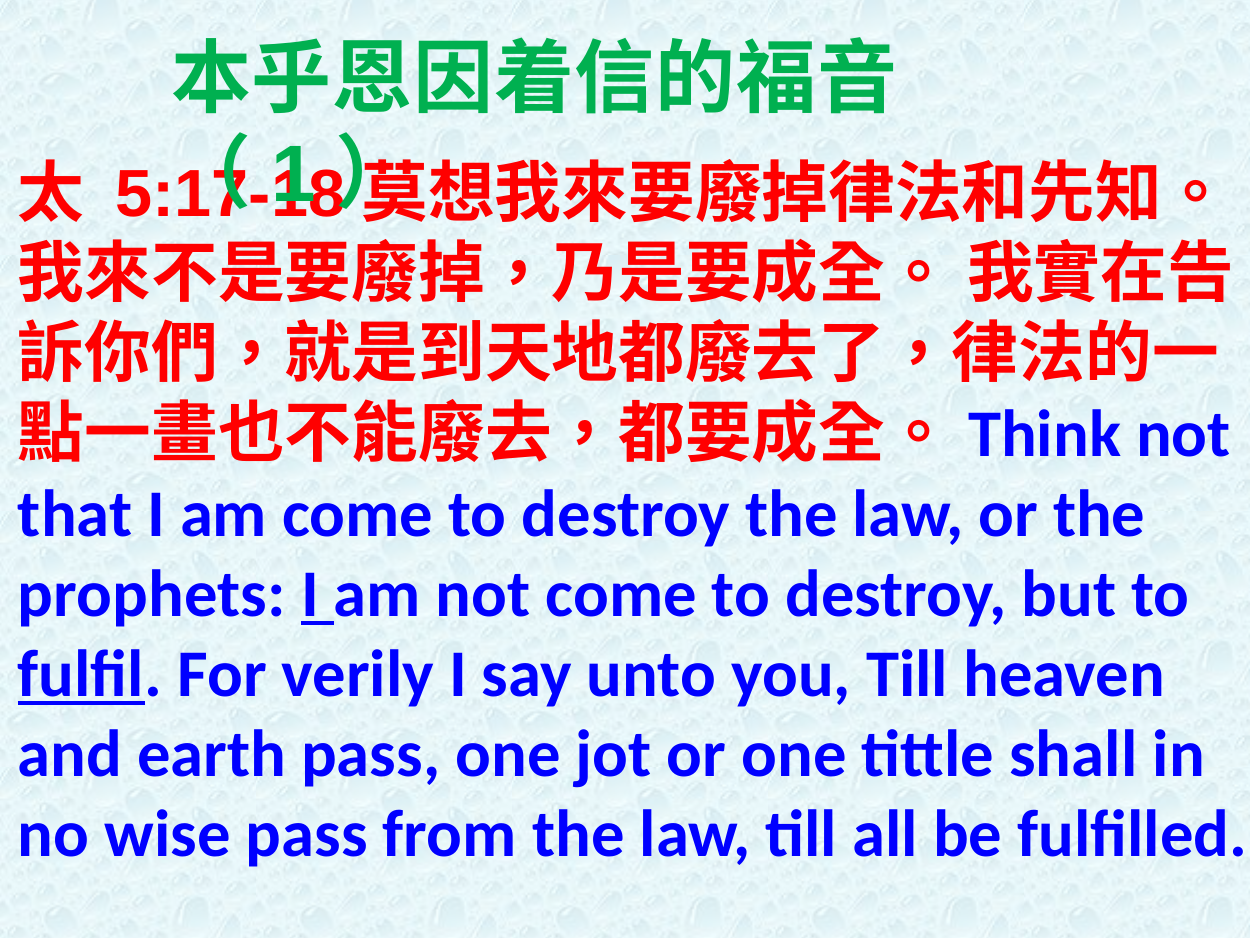

本乎恩因着信的福音（1）
太 5:17-18莫想我來要廢掉律法和先知。我來不是要廢掉，乃是要成全。 我實在告訴你們，就是到天地都廢去了，律法的一點一畫也不能廢去，都要成全。Think not that I am come to destroy the law, or the prophets: I am not come to destroy, but to fulfil. For verily I say unto you, Till heaven and earth pass, one jot or one tittle shall in no wise pass from the law, till all be fulfilled.